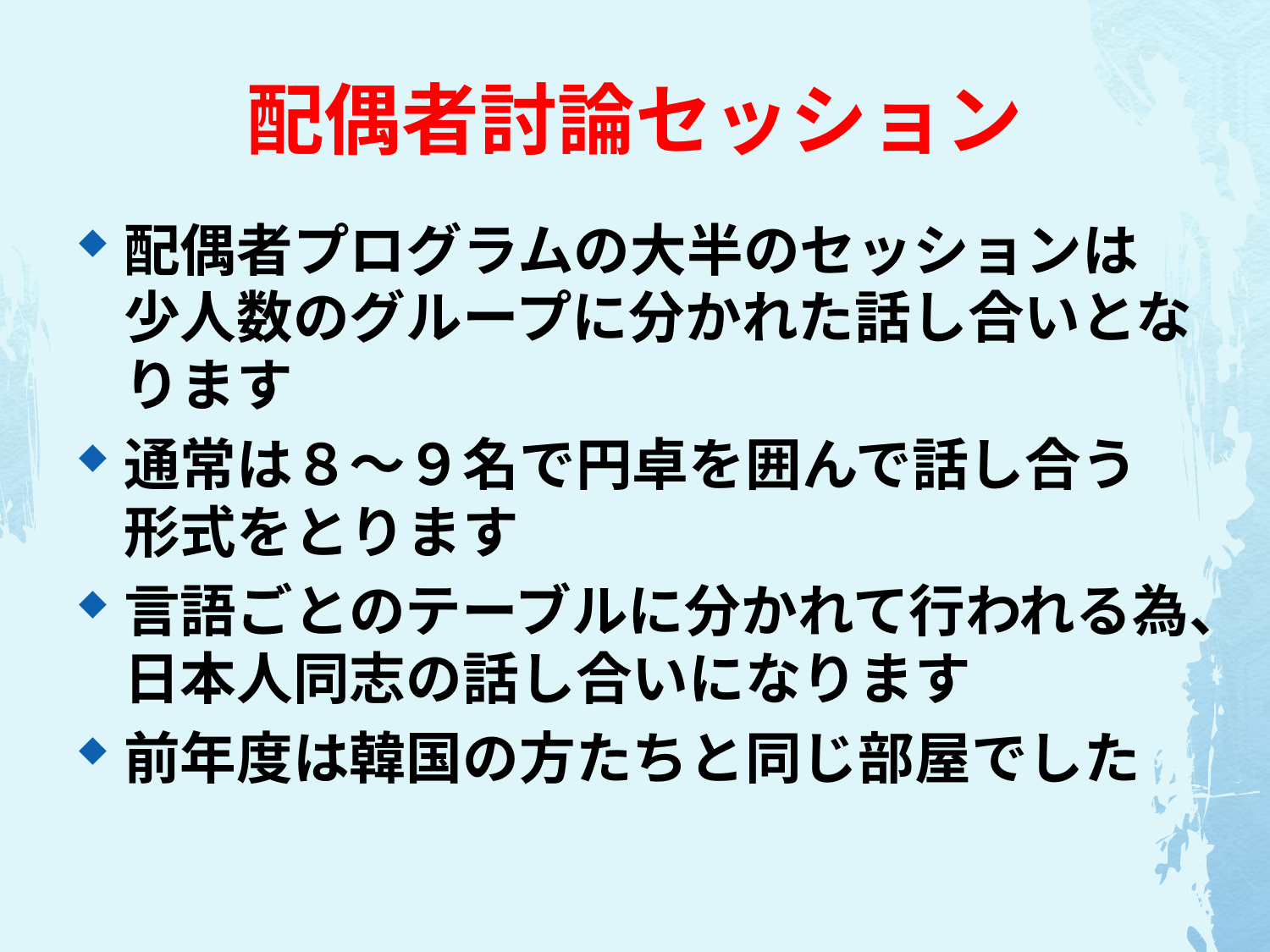

# 配偶者討論セッション
配偶者プログラムの大半のセッションは少人数のグループに分かれた話し合いとなります
通常は８～９名で円卓を囲んで話し合う形式をとります
言語ごとのテーブルに分かれて行われる為、日本人同志の話し合いになります
前年度は韓国の方たちと同じ部屋でした